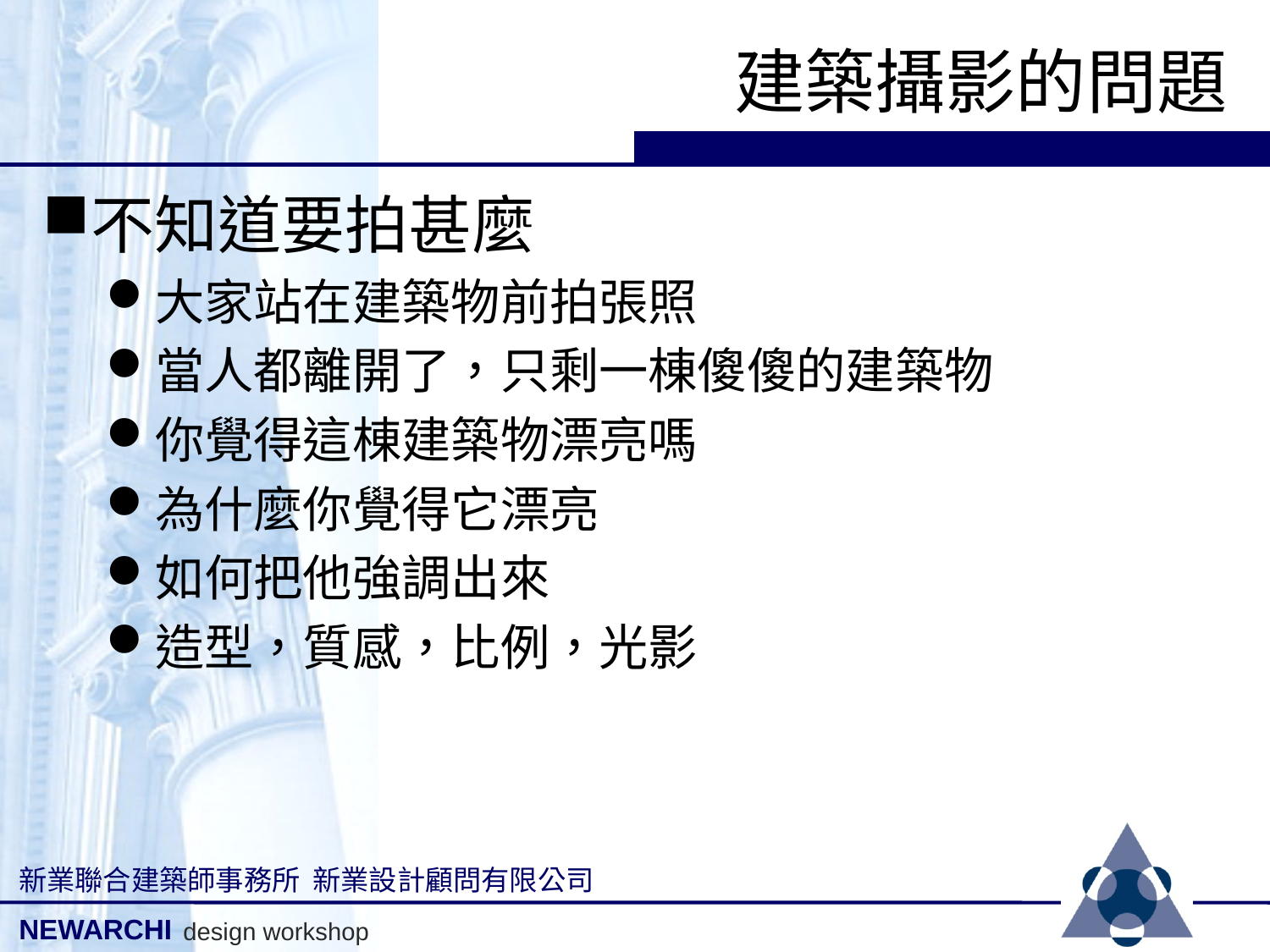

# 建築攝影的問題
不知道要拍甚麼
大家站在建築物前拍張照
當人都離開了，只剩一棟傻傻的建築物
你覺得這棟建築物漂亮嗎
為什麼你覺得它漂亮
如何把他強調出來
造型，質感，比例，光影